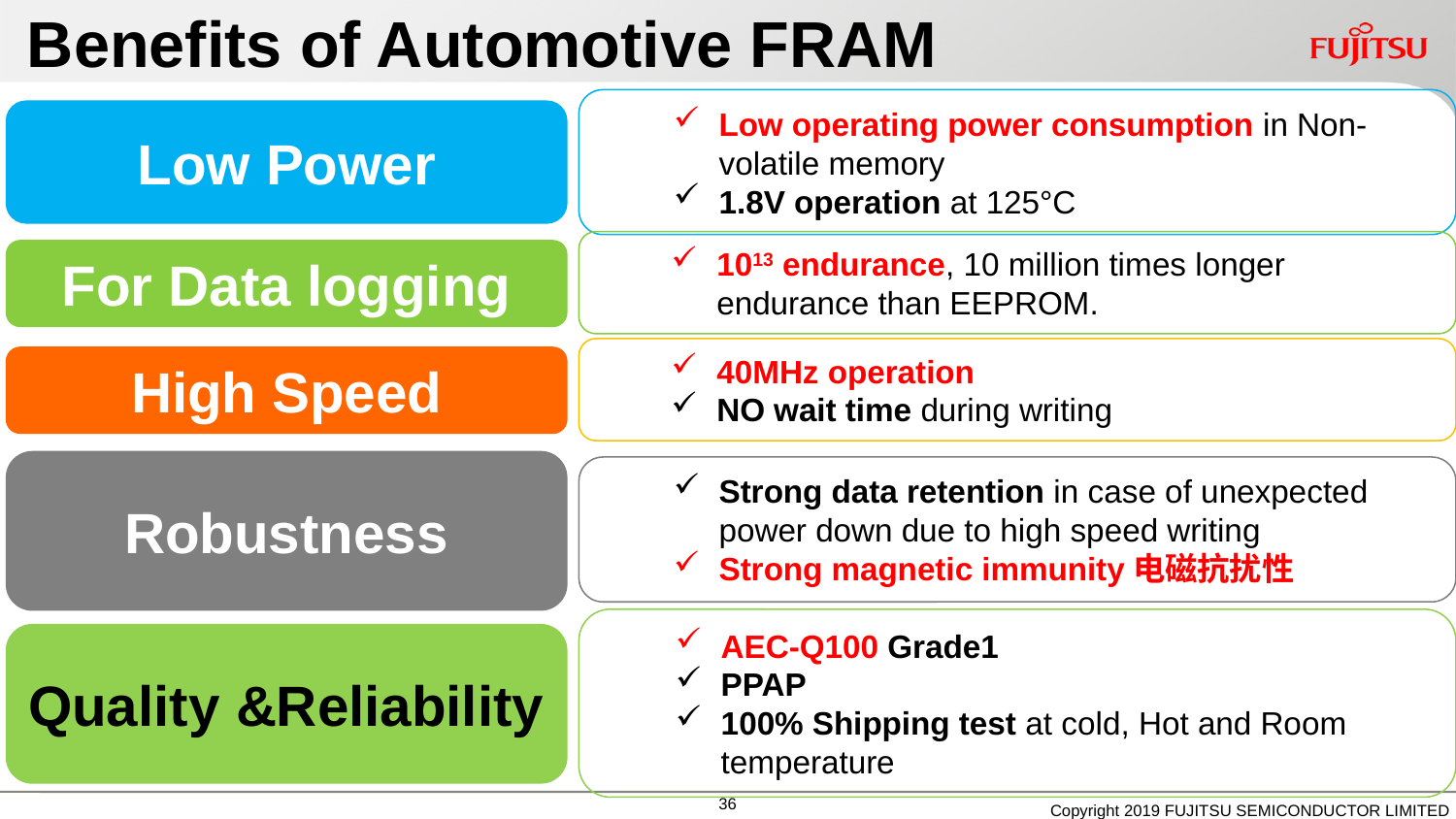

# Benefits of Automotive FRAM
Low operating power consumption in Non-volatile memory
1.8V operation at 125°C
Low Power
1013 endurance, 10 million times longer endurance than EEPROM.
For Data logging
40MHz operation
NO wait time during writing
High Speed
Strong data retention in case of unexpected  power down due to high speed writing
Strong magnetic immunity电磁抗扰性
Robustness
AEC-Q100 Grade1
PPAP
100% Shipping test at cold, Hot and Room temperature
Quality &Reliability
Copyright 2019 FUJITSU SEMICONDUCTOR LIMITED
36